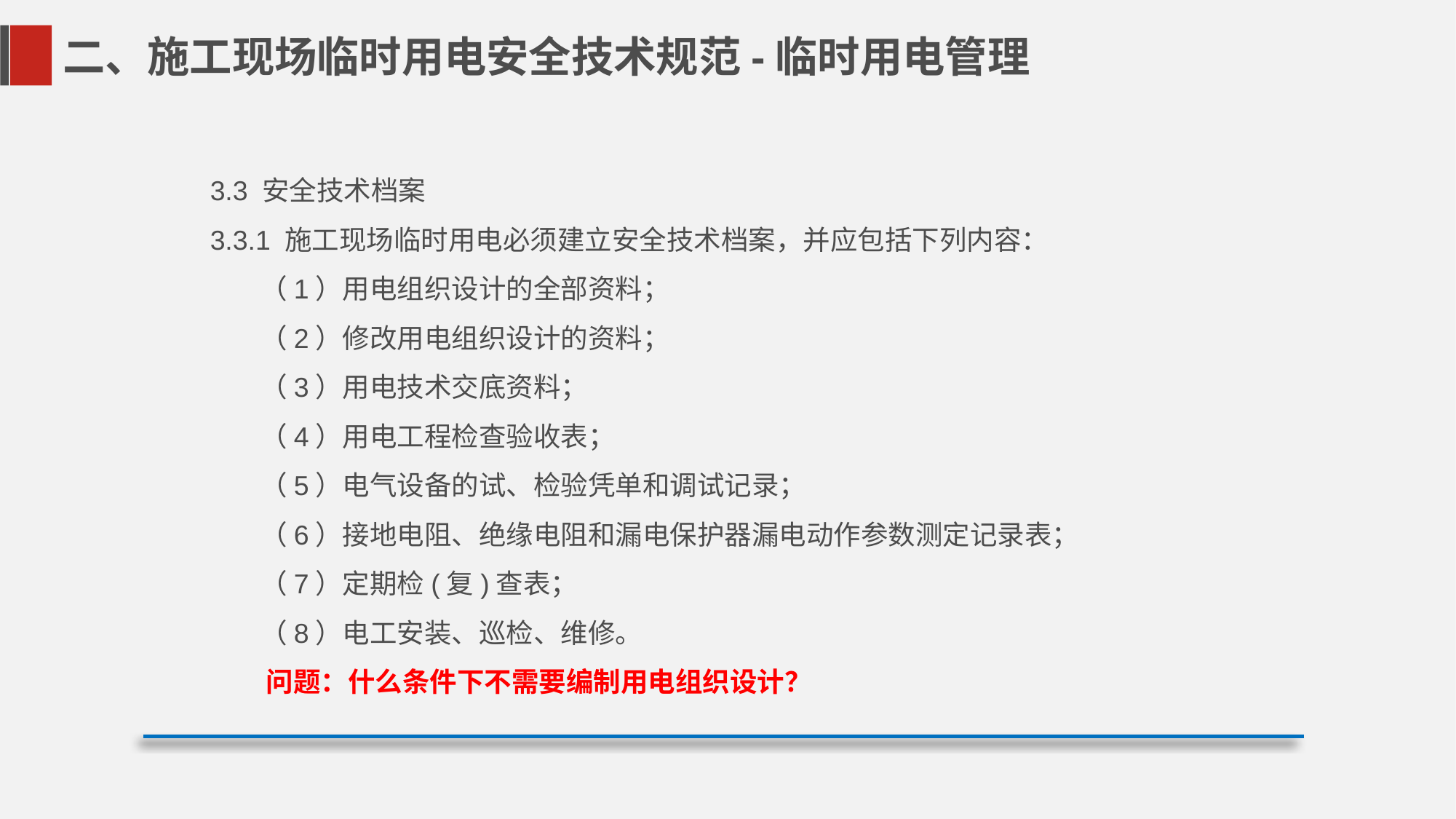

二、施工现场临时用电安全技术规范-临时用电管理

3.3 安全技术档案
3.3.1 施工现场临时用电必须建立安全技术档案，并应包括下列内容：
       （1）用电组织设计的全部资料；
       （2）修改用电组织设计的资料；
       （3）用电技术交底资料；
       （4）用电工程检查验收表；
       （5）电气设备的试、检验凭单和调试记录；
       （6）接地电阻、绝缘电阻和漏电保护器漏电动作参数测定记录表；
       （7）定期检(复)查表；
       （8）电工安装、巡检、维修。
        问题：什么条件下不需要编制用电组织设计？